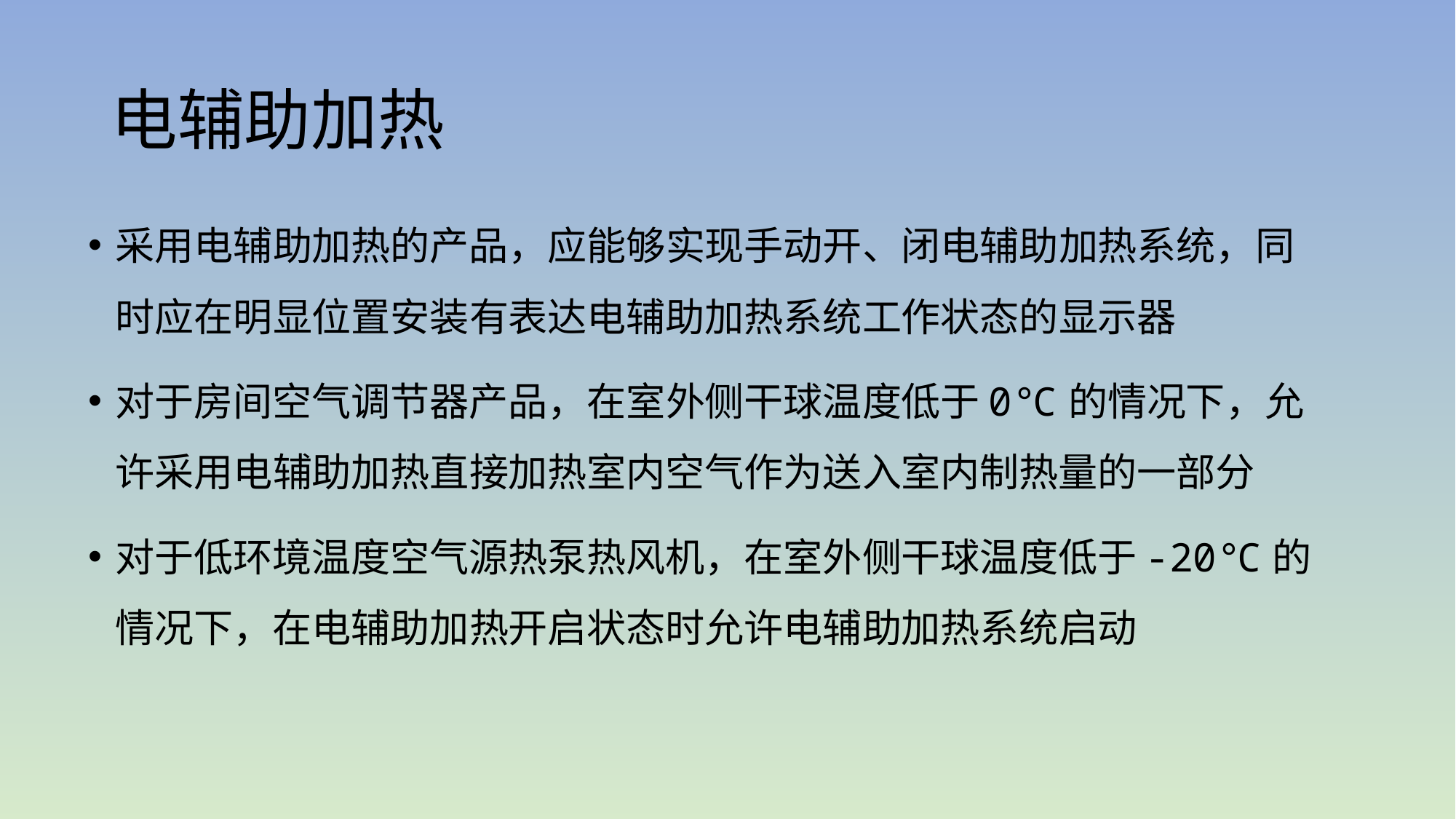

# 电辅助加热
采用电辅助加热的产品，应能够实现手动开、闭电辅助加热系统，同时应在明显位置安装有表达电辅助加热系统工作状态的显示器
对于房间空气调节器产品，在室外侧干球温度低于0℃的情况下，允许采用电辅助加热直接加热室内空气作为送入室内制热量的一部分
对于低环境温度空气源热泵热风机，在室外侧干球温度低于-20℃的情况下，在电辅助加热开启状态时允许电辅助加热系统启动